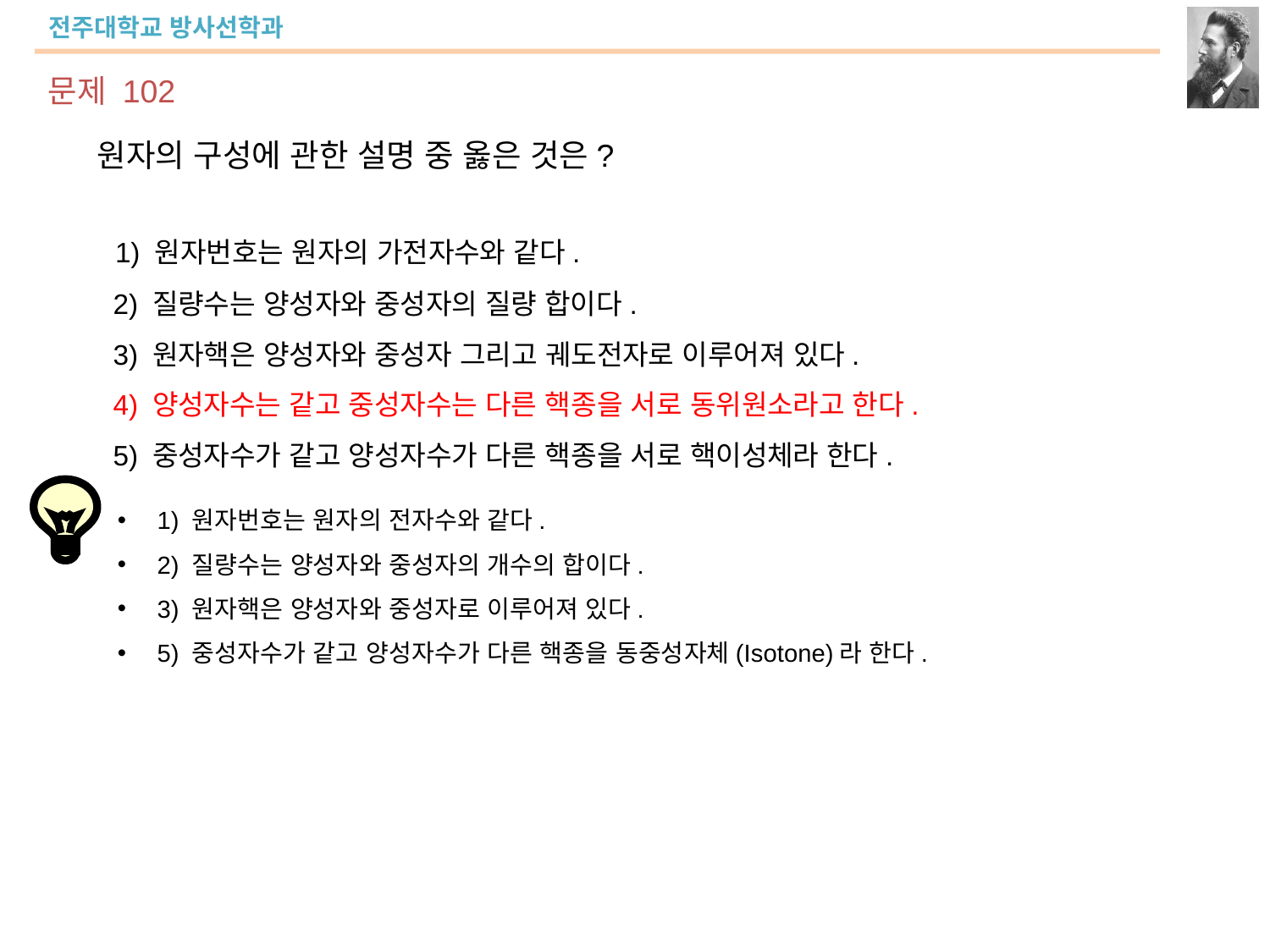

문제 102
원자의 구성에 관한 설명 중 옳은 것은?

  1) 원자번호는 원자의 가전자수와 같다.
  2) 질량수는 양성자와 중성자의 질량 합이다.
  3) 원자핵은 양성자와 중성자 그리고 궤도전자로 이루어져 있다.
  4) 양성자수는 같고 중성자수는 다른 핵종을 서로 동위원소라고 한다.
  5) 중성자수가 같고 양성자수가 다른 핵종을 서로 핵이성체라 한다.

1) 원자번호는 원자의 전자수와 같다.
2) 질량수는 양성자와 중성자의 개수의 합이다.
3) 원자핵은 양성자와 중성자로 이루어져 있다.
5) 중성자수가 같고 양성자수가 다른 핵종을 동중성자체(Isotone)라 한다.